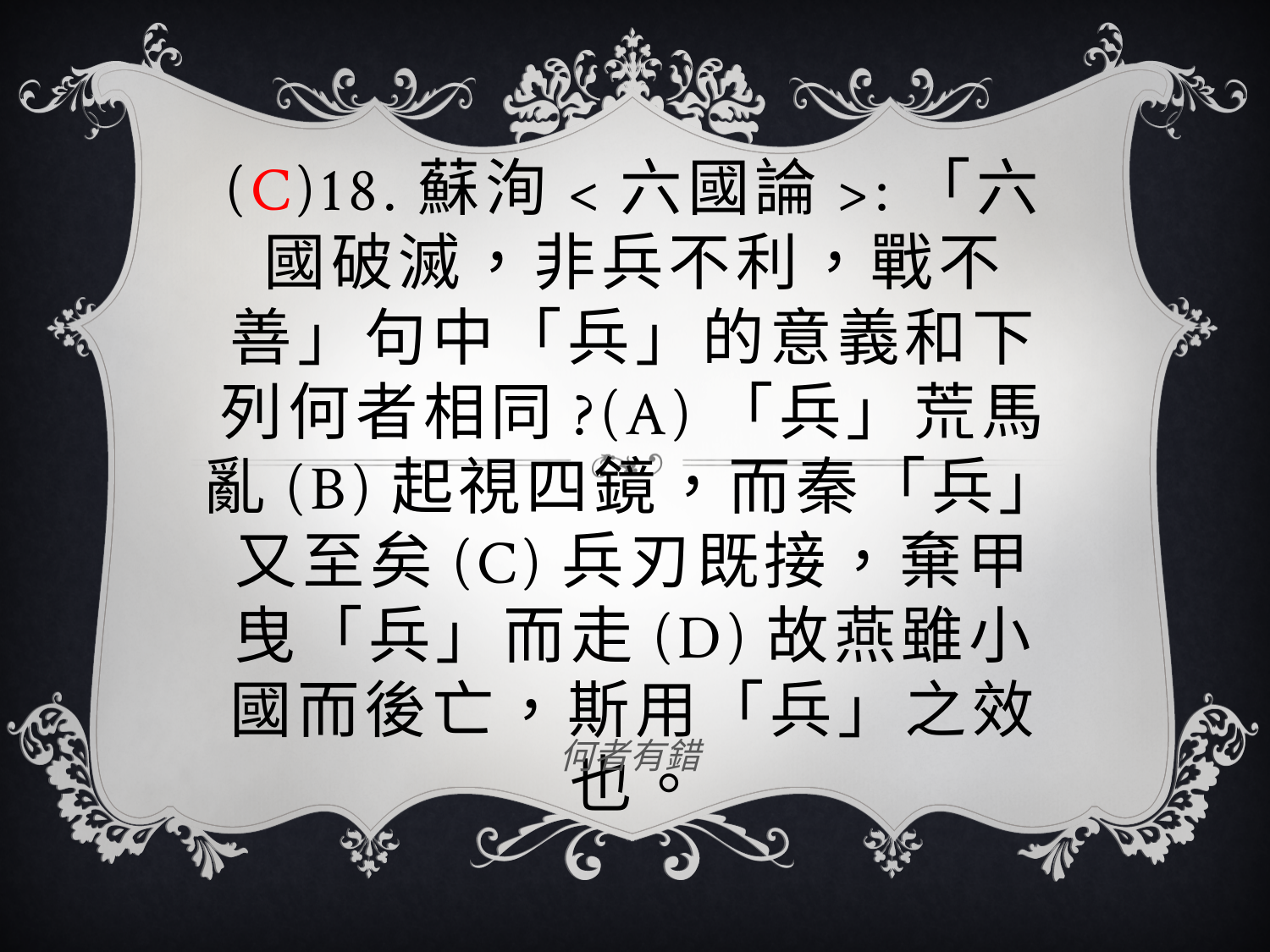

# (C)18.蘇洵<六國論>:「六國破滅，非兵不利，戰不善」句中「兵」的意義和下列何者相同?(A)「兵」荒馬亂(B)起視四鏡，而秦「兵」又至矣(C)兵刃既接，棄甲曳「兵」而走(D)故燕雖小國而後亡，斯用「兵」之效也。
何者有錯